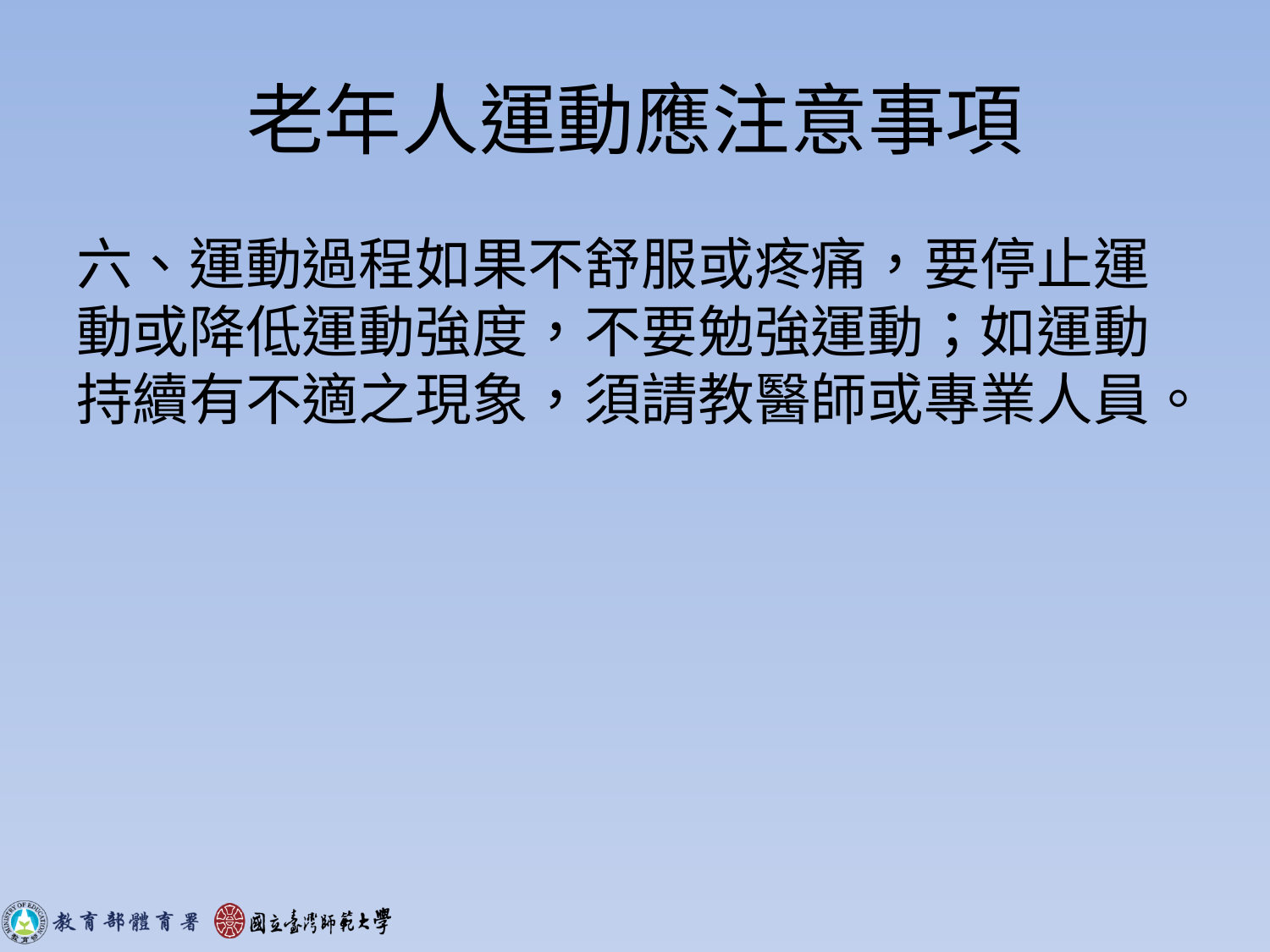

# 老年人運動應注意事項
六、運動過程如果不舒服或疼痛，要停止運動或降低運動強度，不要勉強運動；如運動持續有不適之現象，須請教醫師或專業人員。